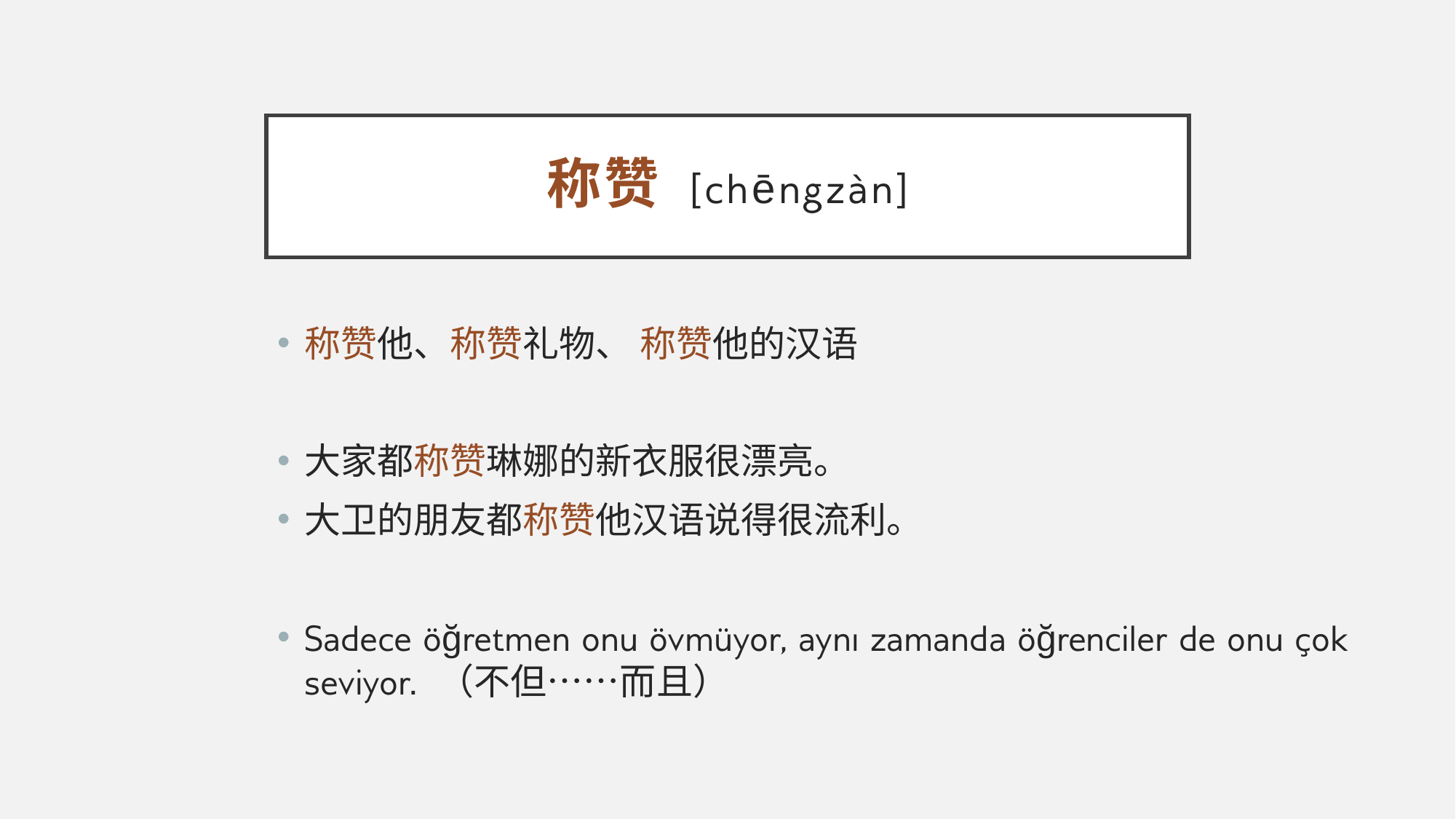

# 称赞 [chēngzàn]
称赞他、称赞礼物、 称赞他的汉语

大家都称赞琳娜的新衣服很漂亮。
大卫的朋友都称赞他汉语说得很流利。

Sadece öğretmen onu övmüyor, aynı zamanda öğrenciler de onu çok seviyor. （不但……而且）